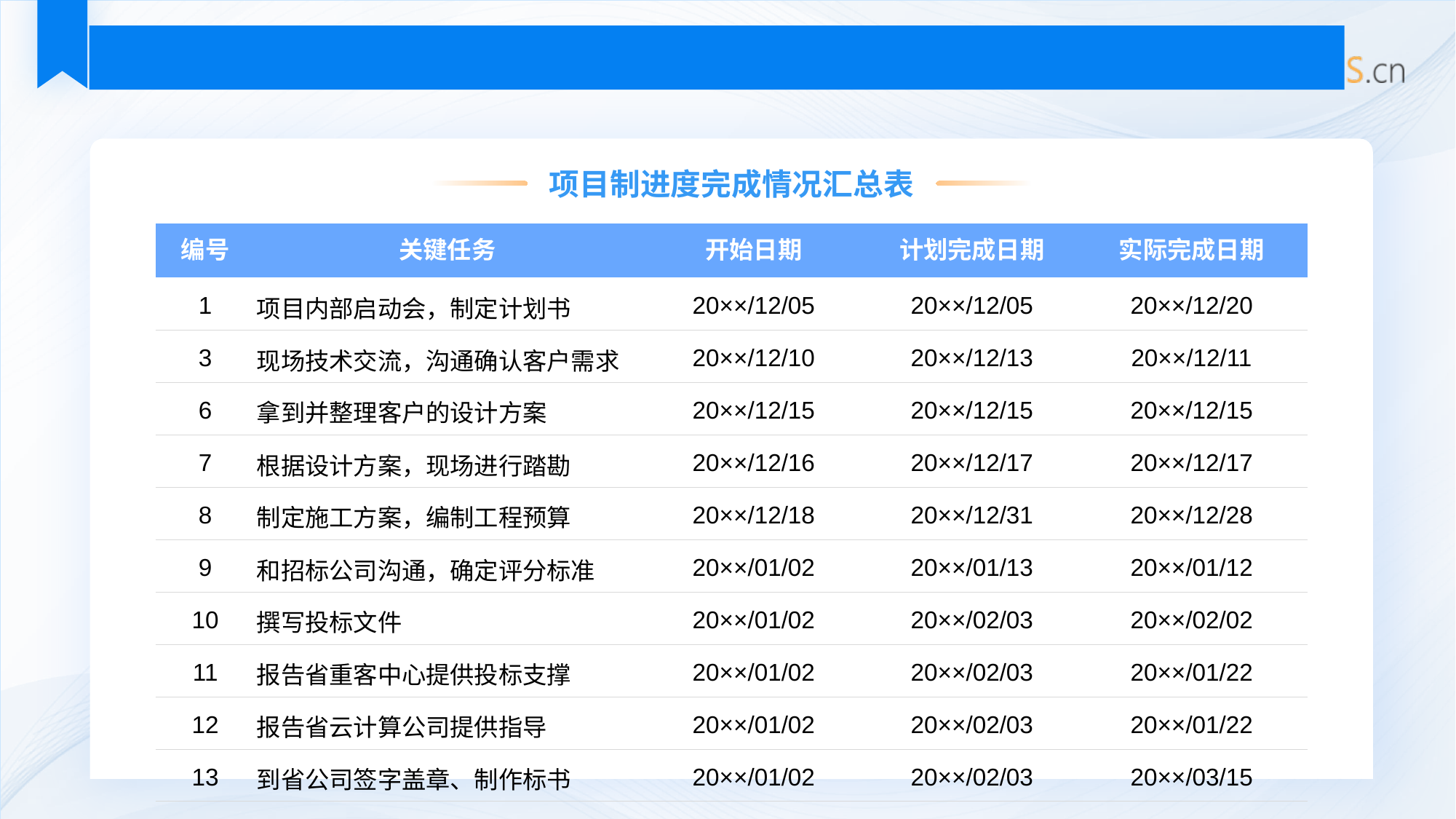

# 科学且专业的项目管理

项目制进度完成情况汇总表

| 编号 | 关键任务 | 开始日期 | 计划完成日期 | 实际完成日期 |
| --- | --- | --- | --- | --- |
| 1 | 项目内部启动会，制定计划书 | 20××/12/05 | 20××/12/05 | 20××/12/20 |
| 3 | 现场技术交流，沟通确认客户需求 | 20××/12/10 | 20××/12/13 | 20××/12/11 |
| 6 | 拿到并整理客户的设计方案 | 20××/12/15 | 20××/12/15 | 20××/12/15 |
| 7 | 根据设计方案，现场进行踏勘 | 20××/12/16 | 20××/12/17 | 20××/12/17 |
| 8 | 制定施工方案，编制工程预算 | 20××/12/18 | 20××/12/31 | 20××/12/28 |
| 9 | 和招标公司沟通，确定评分标准 | 20××/01/02 | 20××/01/13 | 20××/01/12 |
| 10 | 撰写投标文件 | 20××/01/02 | 20××/02/03 | 20××/02/02 |
| 11 | 报告省重客中心提供投标支撑 | 20××/01/02 | 20××/02/03 | 20××/01/22 |
| 12 | 报告省云计算公司提供指导 | 20××/01/02 | 20××/02/03 | 20××/01/22 |
| 13 | 到省公司签字盖章、制作标书 | 20××/01/02 | 20××/02/03 | 20××/03/15 |
| 14 | 去市里公共资源交易中心投标 | 20××/02/06 | 20××/02/06 | 20××/03/19 |